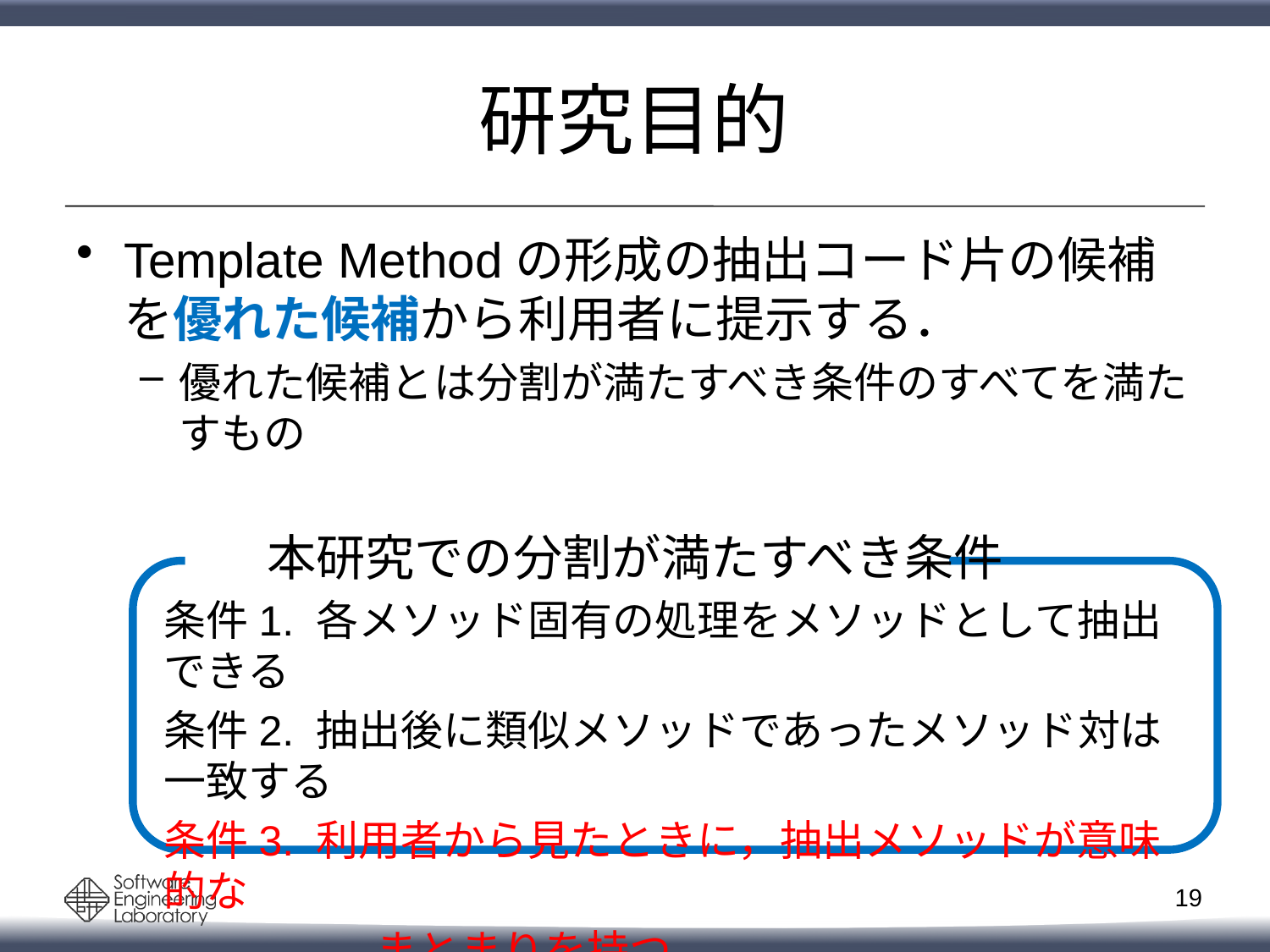

# 研究目的
Template Methodの形成の抽出コード片の候補を優れた候補から利用者に提示する．
優れた候補とは分割が満たすべき条件のすべてを満たすもの

	本研究での分割が満たすべき条件
条件1. 各メソッド固有の処理をメソッドとして抽出できる
条件2. 抽出後に類似メソッドであったメソッド対は一致する
条件3. 利用者から見たときに，抽出メソッドが意味的な
　　　　　まとまりを持つ

19